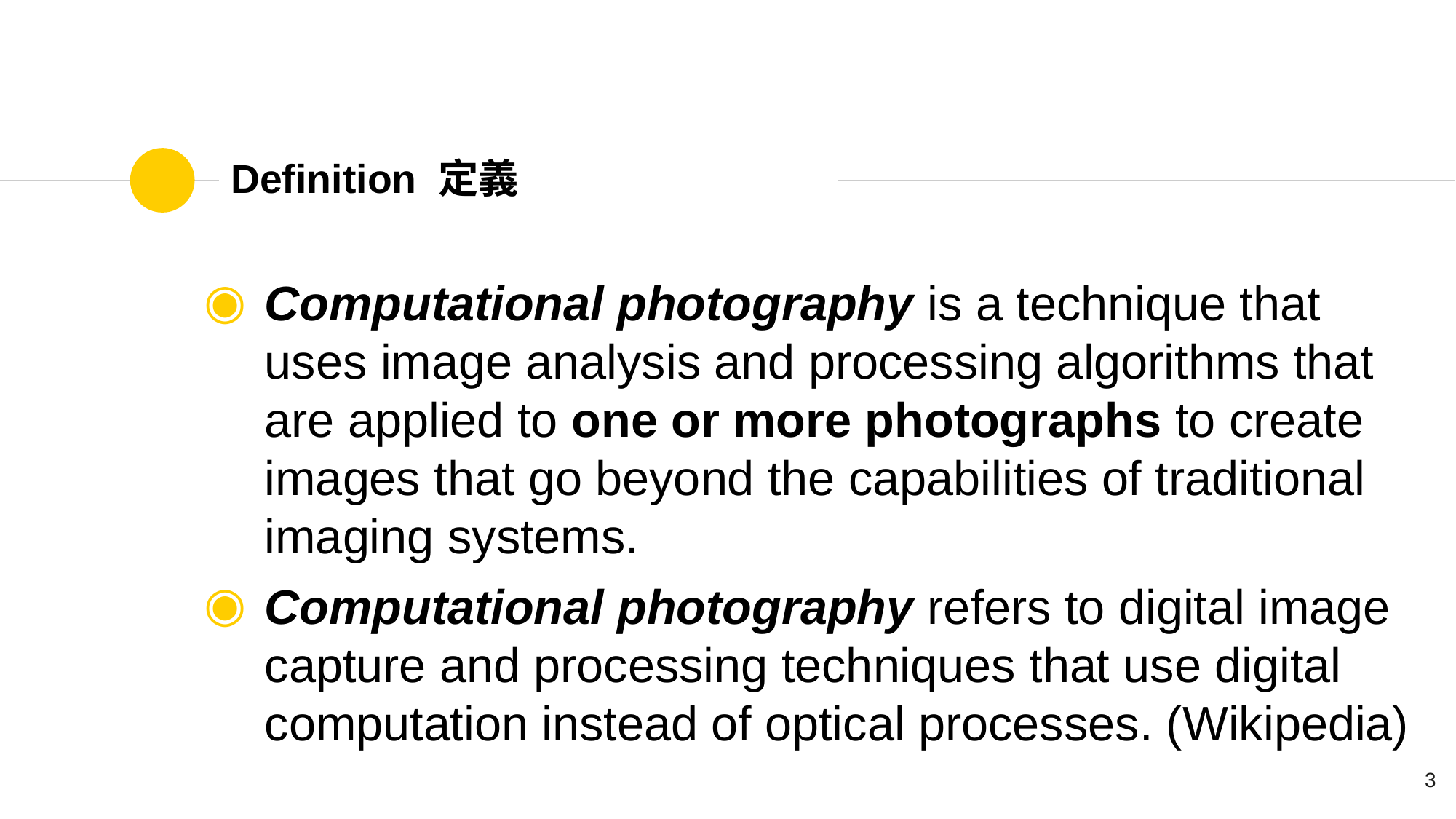

# Definition 定義
Computational photography is a technique that uses image analysis and processing algorithms that are applied to one or more photographs to create images that go beyond the capabilities of traditional imaging systems.
Computational photography refers to digital image capture and processing techniques that use digital computation instead of optical processes. (Wikipedia)
3